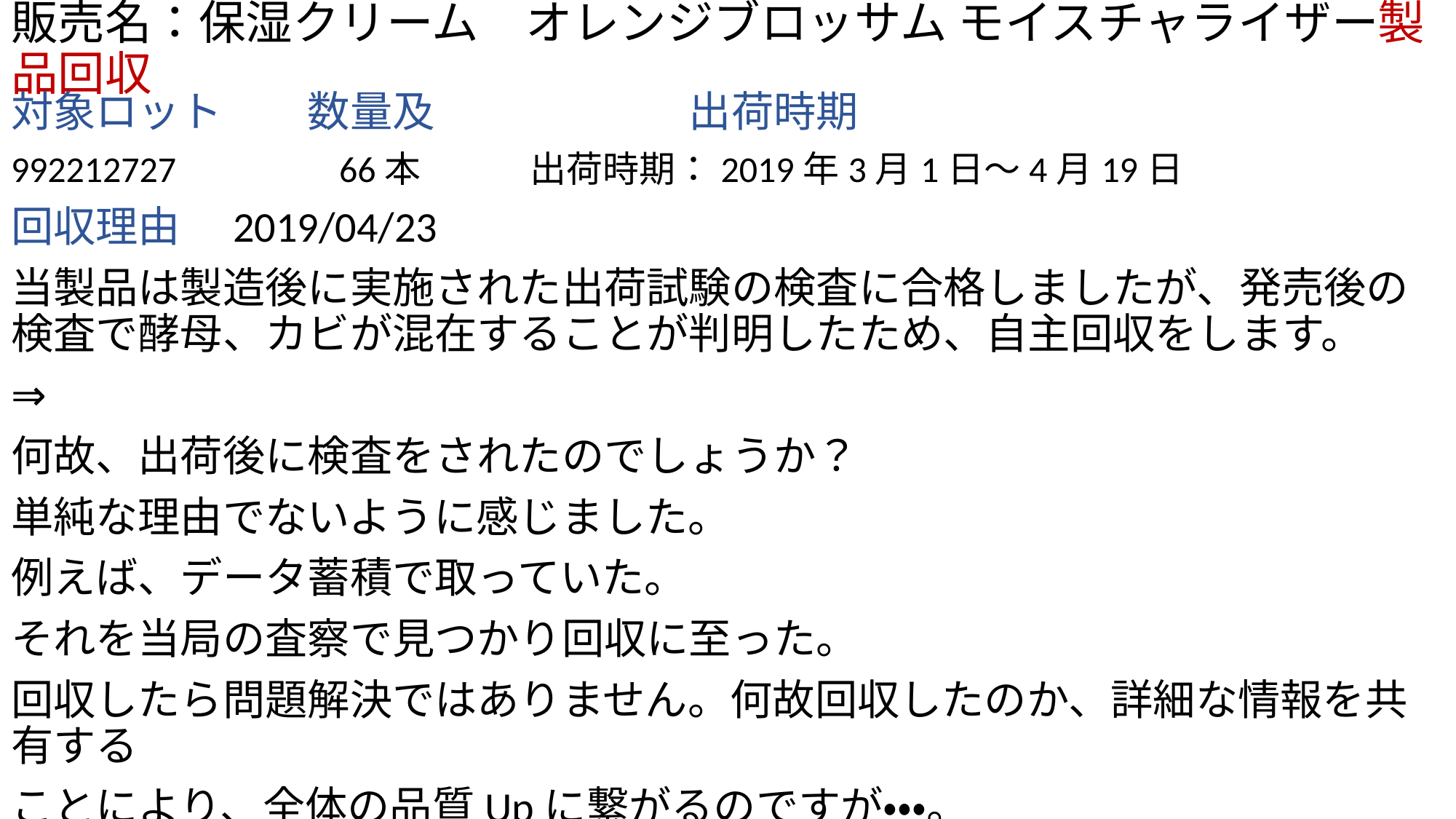

# 販売名：保湿クリーム　オレンジブロッサム モイスチャライザー製品回収
対象ロット　　数量及　　　　　　出荷時期
992212727　　　　66本　　　出荷時期：2019年3月1日～4月19日
回収理由　2019/04/23
当製品は製造後に実施された出荷試験の検査に合格しましたが、発売後の検査で酵母、カビが混在することが判明したため、自主回収をします。
⇒
何故、出荷後に検査をされたのでしょうか？
単純な理由でないように感じました。
例えば、データ蓄積で取っていた。
それを当局の査察で見つかり回収に至った。
回収したら問題解決ではありません。何故回収したのか、詳細な情報を共有する
ことにより、全体の品質Upに繋がるのですが・・・。